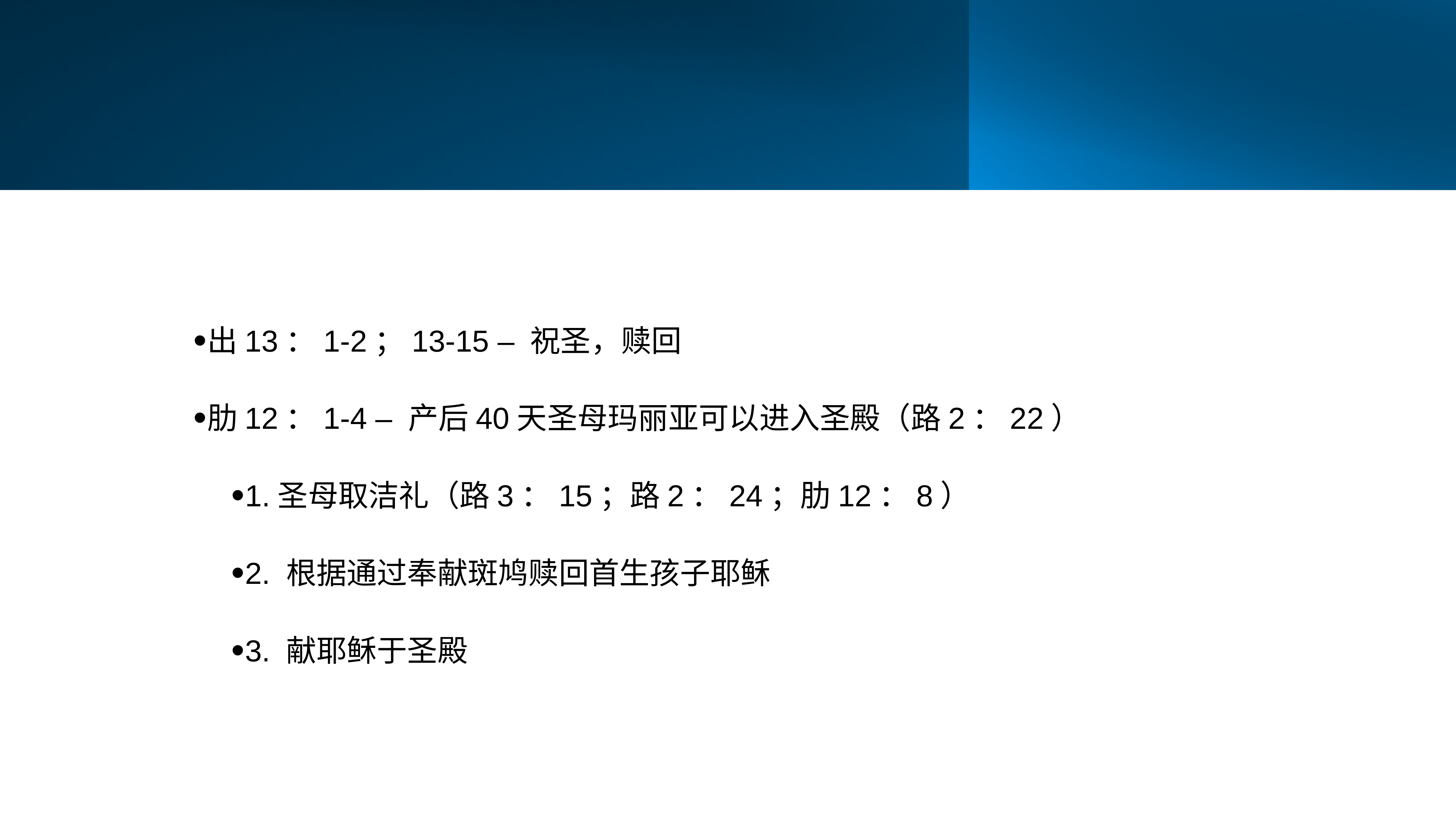

出13：1-2；13-15 – 祝圣，赎回
肋12：1-4 – 产后40天圣母玛丽亚可以进入圣殿（路2：22）
1.圣母取洁礼（路3：15；路2：24；肋12：8）
2. 根据通过奉献斑鸠赎回首生孩子耶稣
3. 献耶稣于圣殿